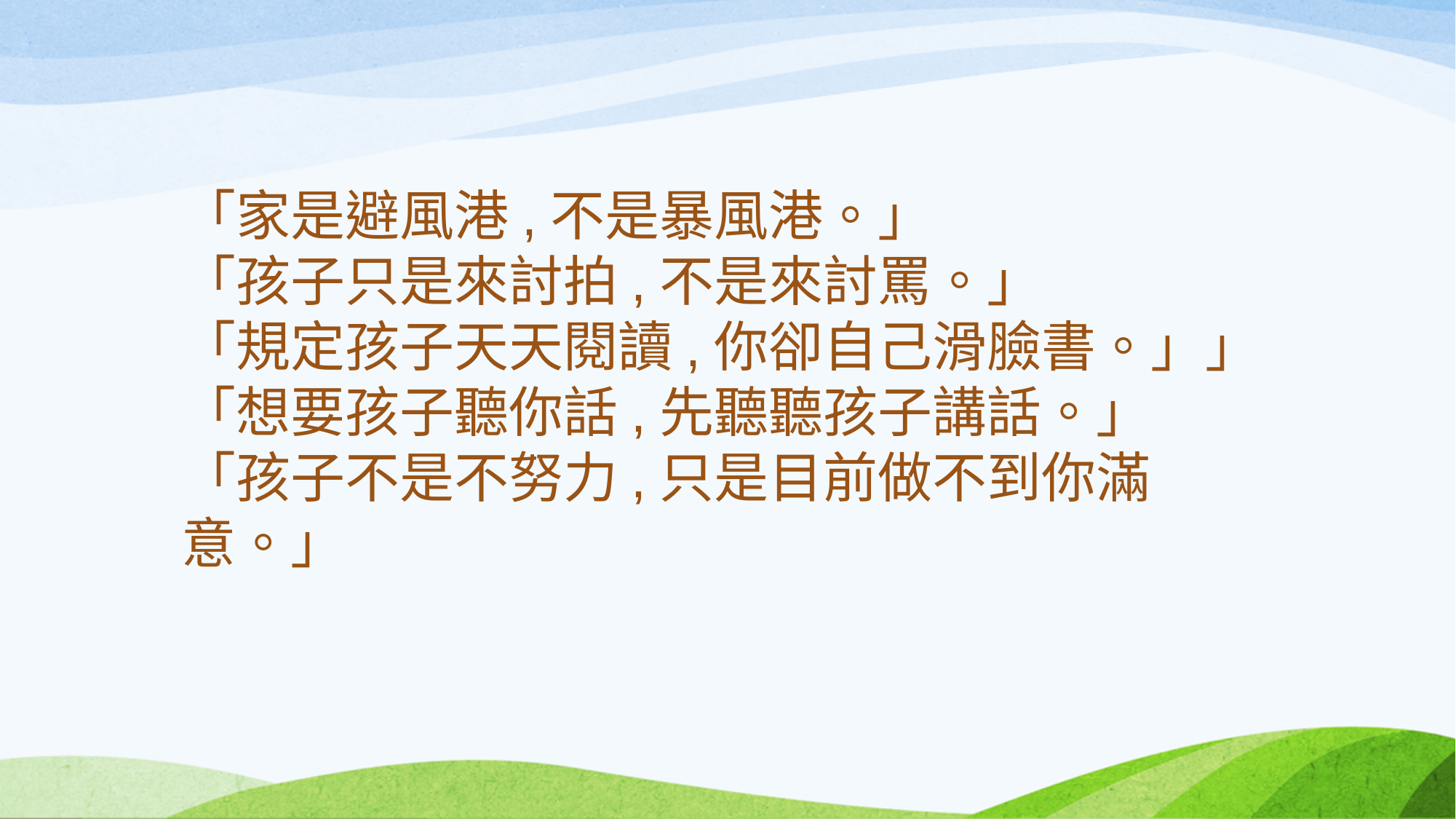

「家是避風港,不是暴風港。」
「孩子只是來討拍,不是來討罵。」
「規定孩子天天閱讀,你卻自己滑臉書。」」
「想要孩子聽你話,先聽聽孩子講話。」
「孩子不是不努力,只是目前做不到你滿意。」